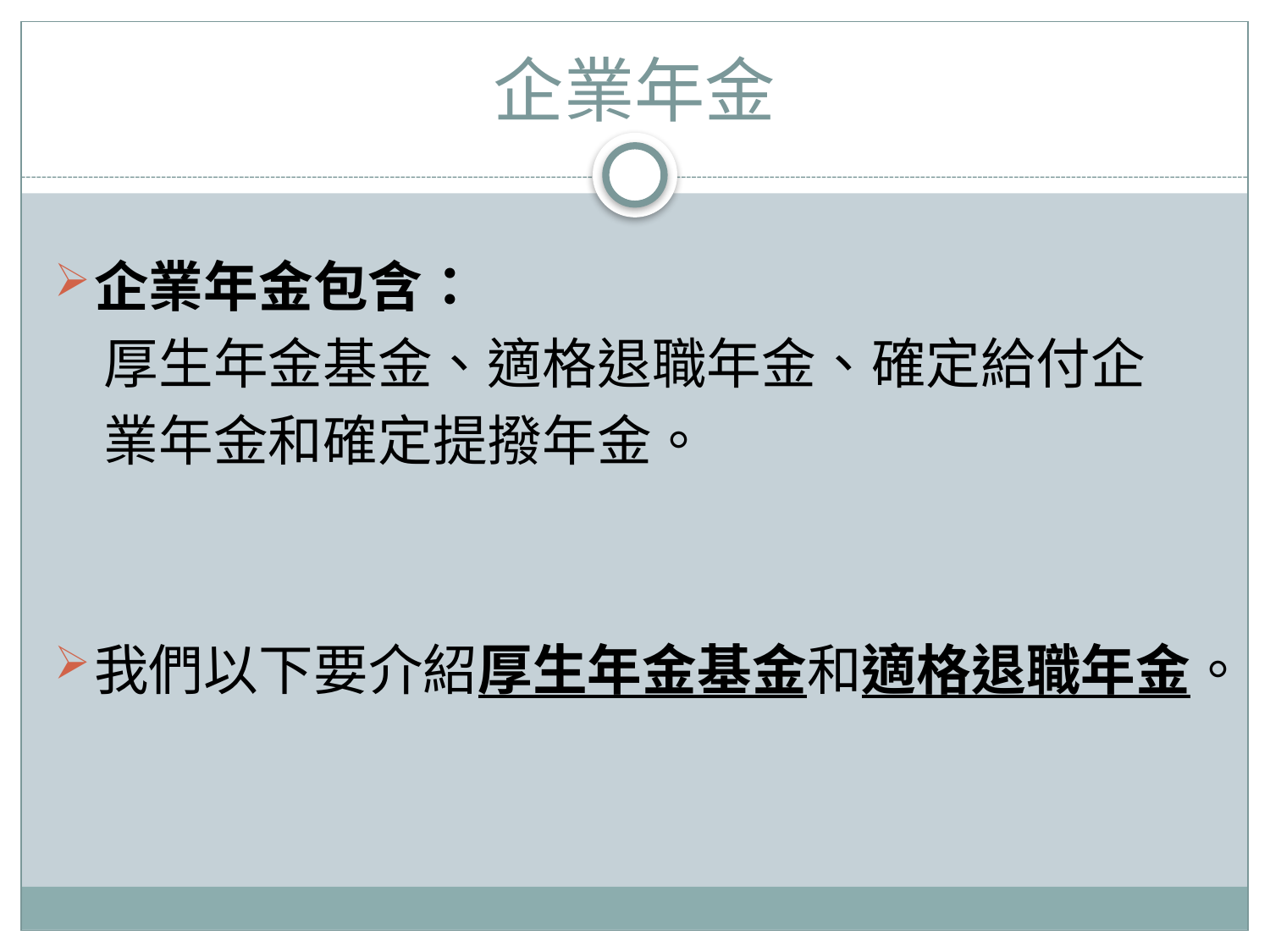

企業年金
企業年金包含：
   厚生年金基金、適格退職年金、確定給付企
   業年金和確定提撥年金。

我們以下要介紹厚生年金基金和適格退職年金。